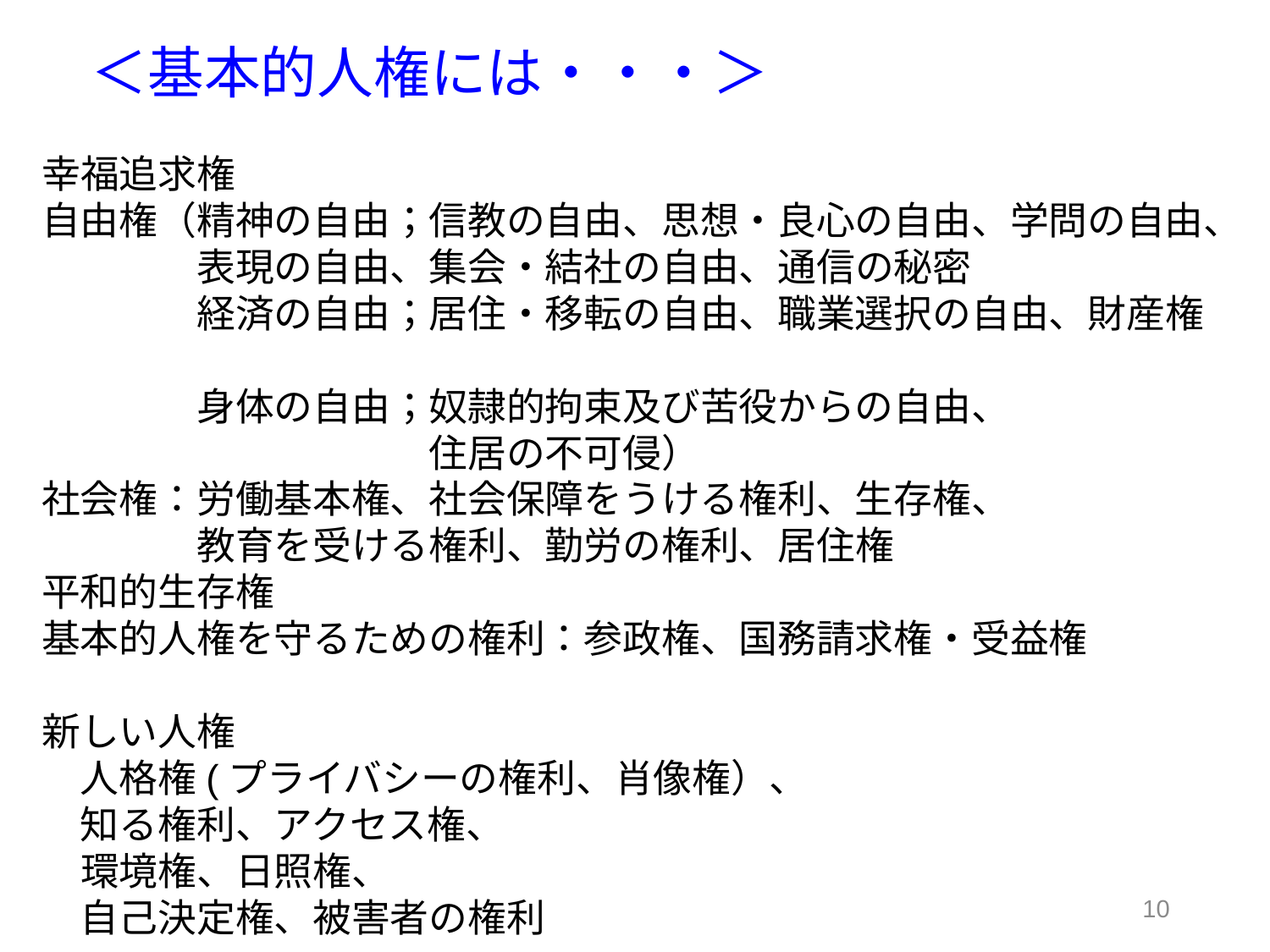

＜基本的人権には・・・＞
幸福追求権
自由権（精神の自由；信教の自由、思想・良心の自由、学問の自由、
　　　　表現の自由、集会・結社の自由、通信の秘密
　　　　経済の自由；居住・移転の自由、職業選択の自由、財産権
　　　　身体の自由；奴隷的拘束及び苦役からの自由、
　　　　　　　　　　住居の不可侵）
社会権：労働基本権、社会保障をうける権利、生存権、
　　　　教育を受ける権利、勤労の権利、居住権
平和的生存権
基本的人権を守るための権利：参政権、国務請求権・受益権

新しい人権
　人格権(プライバシーの権利、肖像権）、
　知る権利、アクセス権、
　環境権、日照権、
　自己決定権、被害者の権利
10